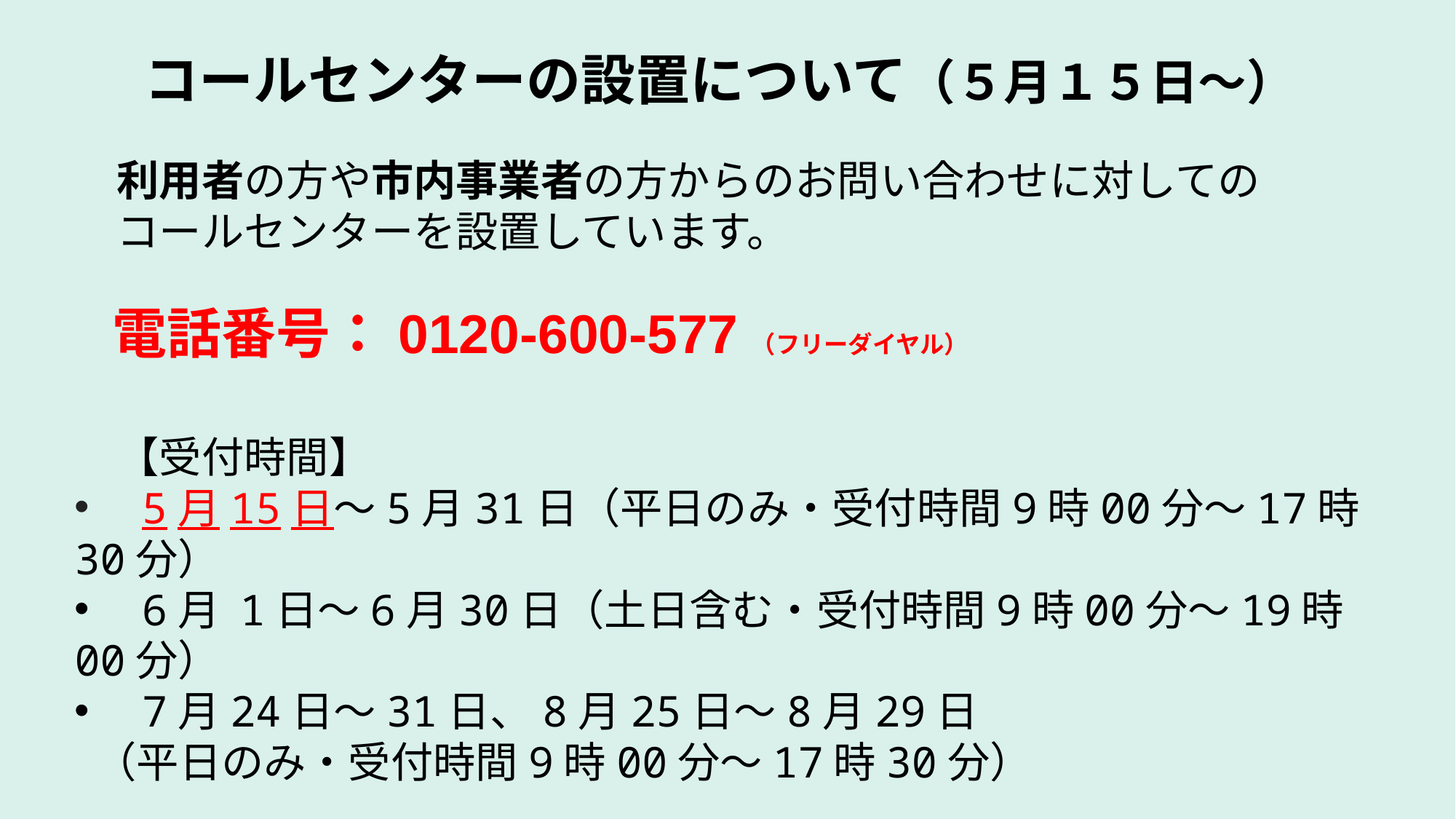

コールセンターの設置について（５月１５日～）
　利用者の方や市内事業者の方からのお問い合わせに対しての
　コールセンターを設置しています。

  電話番号：0120-600-577（フリーダイヤル）

　【受付時間】
　5月15日～5月31日（平日のみ・受付時間9時00分～17時30分）
　6月 1日～6月30日（土日含む・受付時間9時00分～19時00分）
　7月24日～31日、8月25日～8月29日
 （平日のみ・受付時間9時00分～17時30分）

　※ペイメント各社の電話番号については座間市HPに掲載しています。